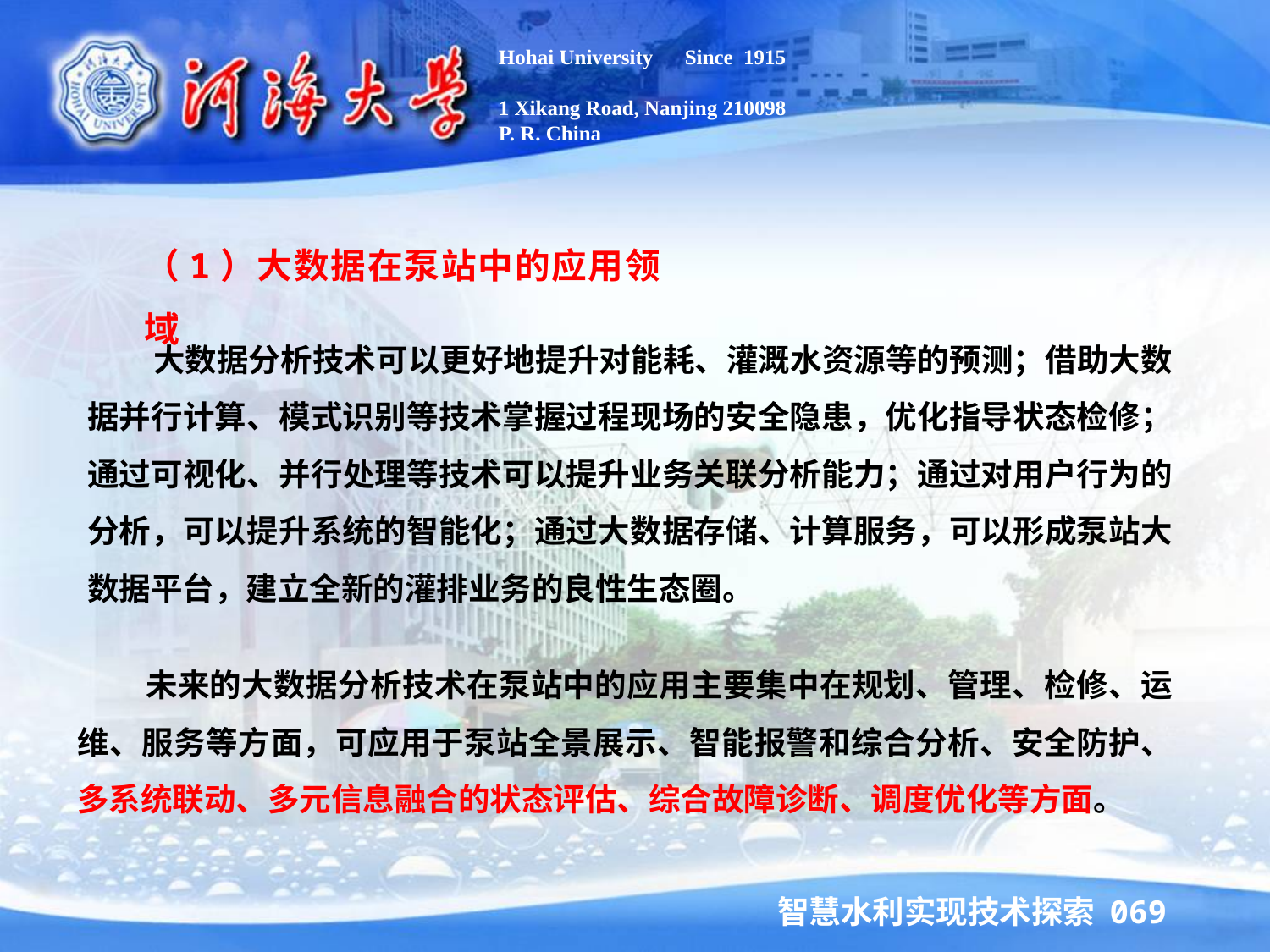

Hohai University      Since  1915
1 Xikang Road, Nanjing 210098
P. R. China
（1）大数据在泵站中的应用领域
        大数据分析技术可以更好地提升对能耗、灌溉水资源等的预测；借助大数据并行计算、模式识别等技术掌握过程现场的安全隐患，优化指导状态检修；通过可视化、并行处理等技术可以提升业务关联分析能力；通过对用户行为的分析，可以提升系统的智能化；通过大数据存储、计算服务，可以形成泵站大数据平台，建立全新的灌排业务的良性生态圈。
        未来的大数据分析技术在泵站中的应用主要集中在规划、管理、检修、运维、服务等方面，可应用于泵站全景展示、智能报警和综合分析、安全防护、多系统联动、多元信息融合的状态评估、综合故障诊断、调度优化等方面。
智慧水利实现技术探索 069